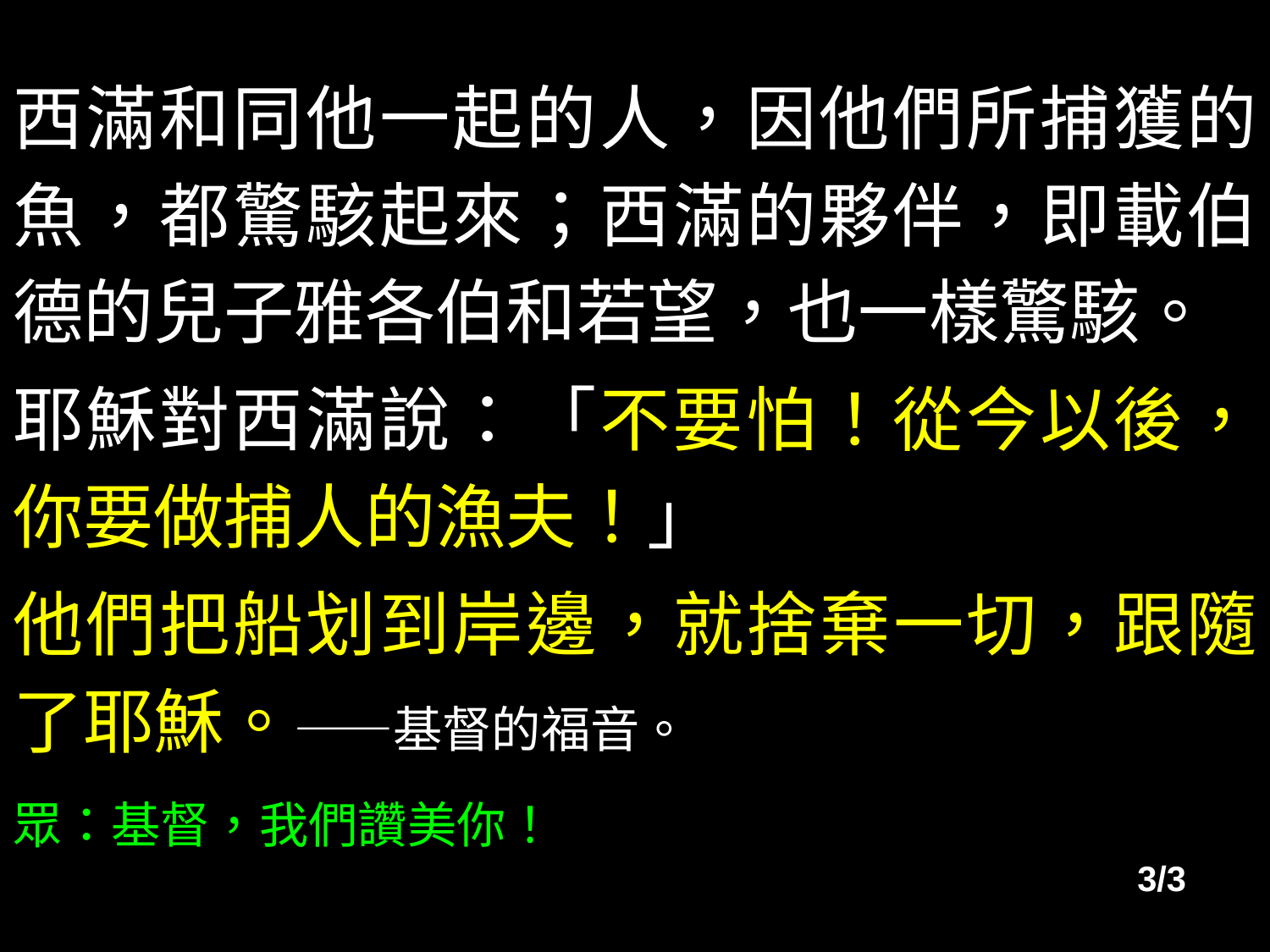

西滿和同他一起的人，因他們所捕獲的魚，都驚駭起來；西滿的夥伴，即載伯德的兒子雅各伯和若望，也一樣驚駭。
耶穌對西滿說：「不要怕！從今以後，你要做捕人的漁夫！」
他們把船划到岸邊，就捨棄一切，跟隨了耶穌。——基督的福音。
眾：基督，我們讚美你！

3/3